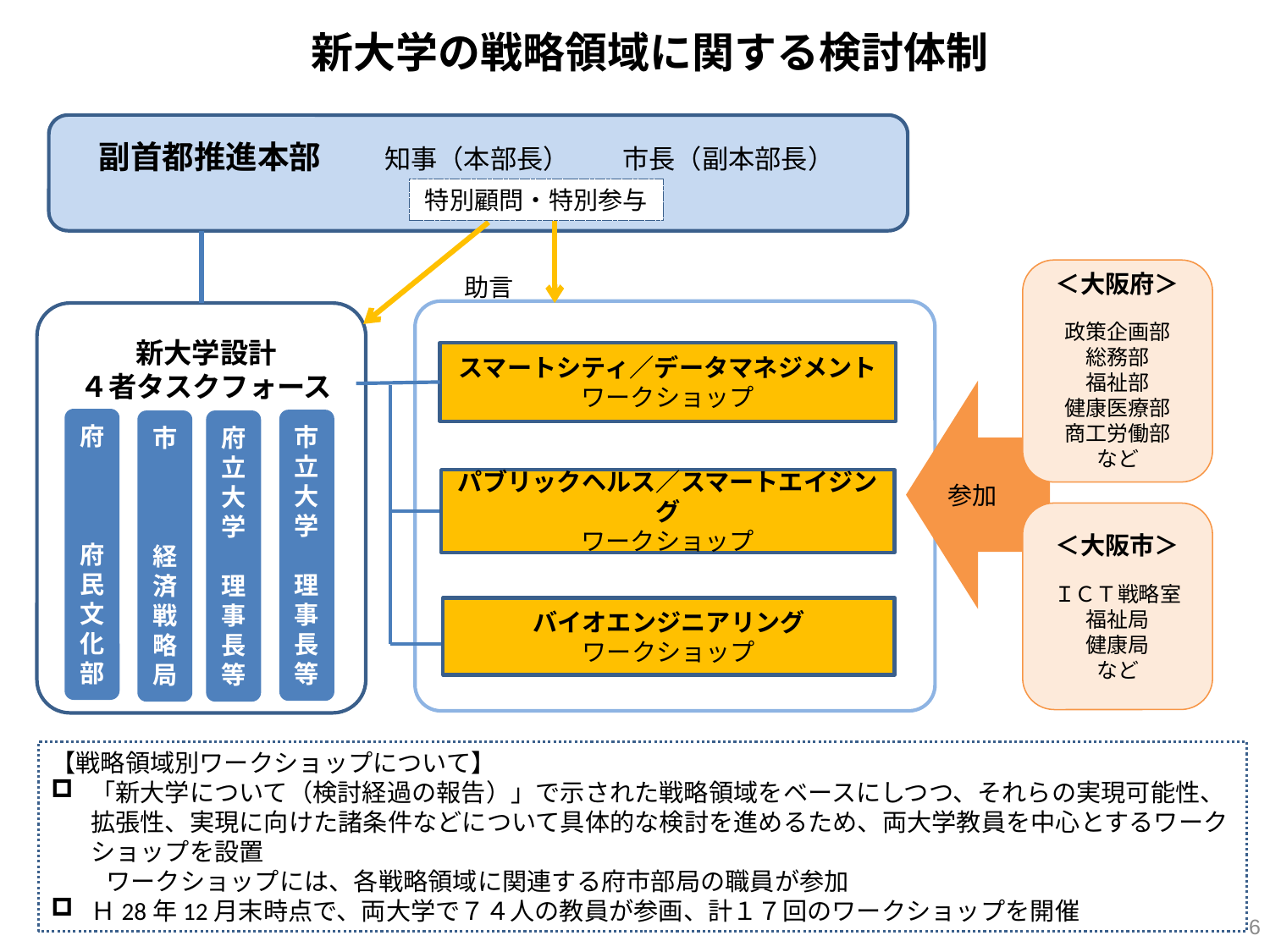

# 新大学の戦略領域に関する検討体制
　副首都推進本部　　知事（本部長）　　市長（副本部長）

特別顧問・特別参与

＜大阪府＞

政策企画部
総務部
福祉部
健康医療部
商工労働部
など
助言

新大学設計
４者タスクフォース
スマートシティ／データマネジメント
ワークショップ

府

府民文化部
市立大学
　理事長等
市

経済戦略局
府立大学
　理事長等
パブリックヘルス／スマートエイジング
ワークショップ
参加

＜大阪市＞

ＩＣＴ戦略室
福祉局
健康局
など
バイオエンジニアリング
ワークショップ
【戦略領域別ワークショップについて】
「新大学について（検討経過の報告）」で示された戦略領域をベースにしつつ、それらの実現可能性、拡張性、実現に向けた諸条件などについて具体的な検討を進めるため、両大学教員を中心とするワークショップを設置
　　 ワークショップには、各戦略領域に関連する府市部局の職員が参加
Ｈ28年12月末時点で、両大学で７４人の教員が参画、計１７回のワークショップを開催
6